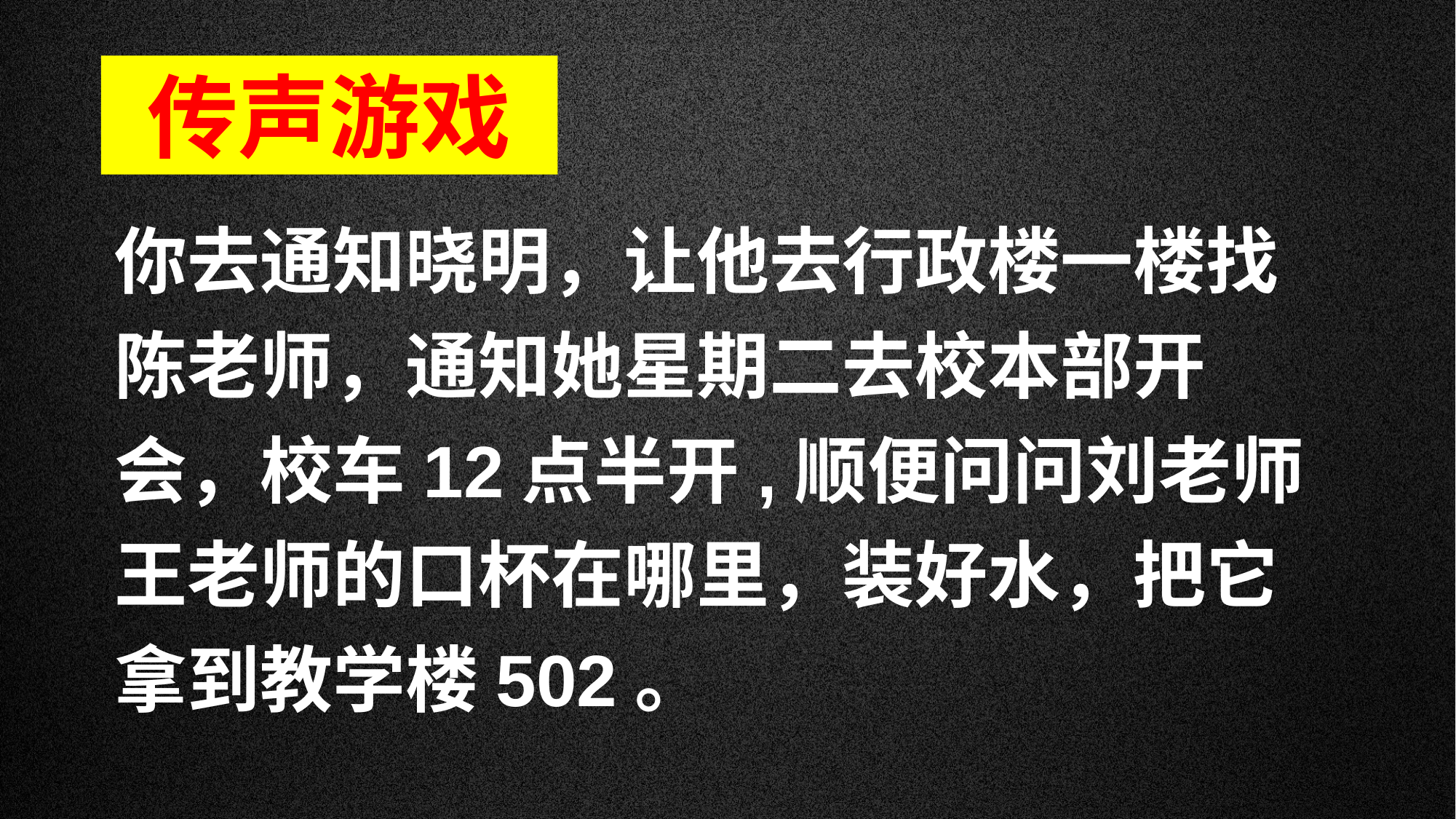

传声游戏
你去通知晓明，让他去行政楼一楼找陈老师，通知她星期二去校本部开会，校车12点半开,顺便问问刘老师王老师的口杯在哪里，装好水，把它拿到教学楼502。